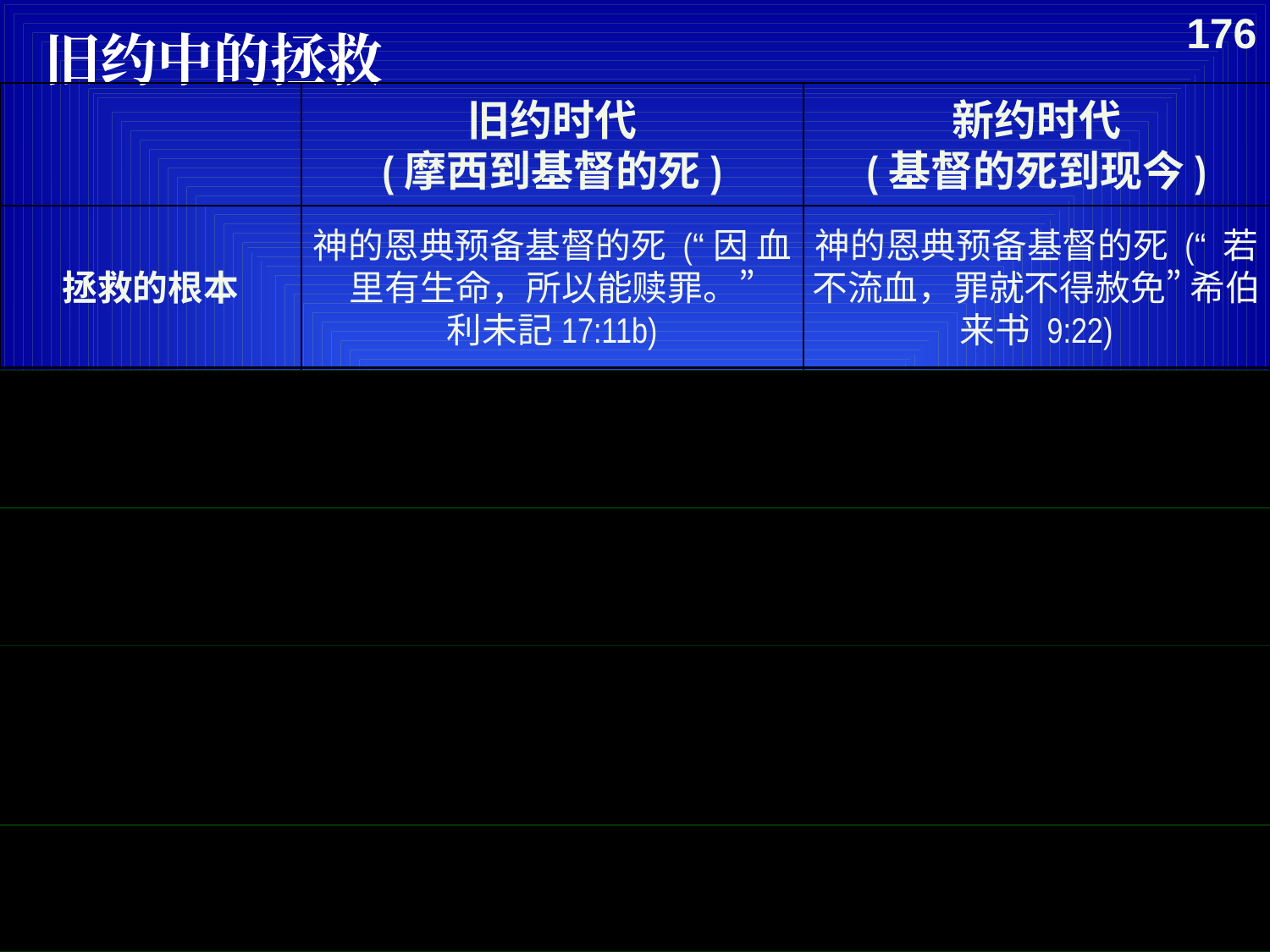

176
# 旧约中的拯救

旧约时代
(摩西到基督的死)
新约时代
(基督的死到现今)
拯救的根本
神的恩典预备基督的死 (“因 血里有生命，所以能赎罪。”
利未記17:11b)
神的恩典预备基督的死 (“ 若不流血，罪就不得赦免” 希伯来书 9:22)
拯救的要求
对神所彰显的预备的信心 (诗篇 51:16-17)
对神所彰显的预备的信心 (加拉太书 2:16)
拯救的最终内容
信心的对象是神本身 － 先知敦促认罪悔改，而不是祭祀 (耶利米 3:12)
信心的对象是神本身—引用信心英雄是为敦促对神的信心(西伯来书 11)
拯救的特殊显示的内容
信心的逐步累计包括祭祀和 应许: 动物祭祀 (创世记3:21), 亚伯的献祭 (创世记4:4), 亚伯拉罕的契约 (创世记 15)等
信心的新内容是耶稣基督所流的血(彼得一书1:18-21) 可以除去罪(而旧约的献祭只是掩盖罪)
信徒的得救的表现
遵守道德律法，献动物祭，遵守摩西的律法(民法及仪式)
遵守道德律法，守圣餐及洗礼等, 通过圣灵的能力(罗马书 8:9)